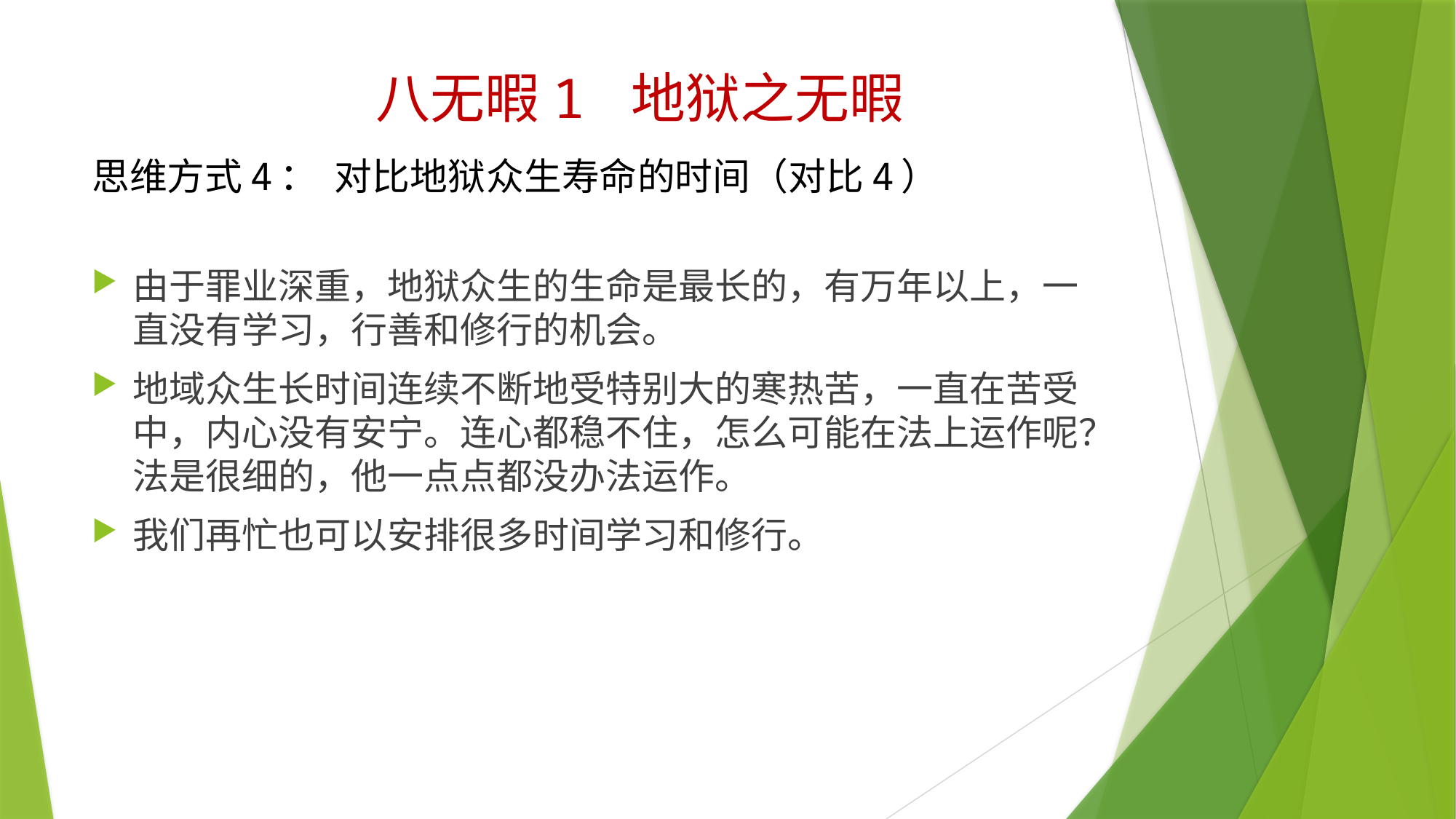

八无暇1 地狱之无暇
# 思维方式4：  对比地狱众生寿命的时间（对比4）
由于罪业深重，地狱众生的生命是最长的，有万年以上，一直没有学习，行善和修行的机会。
地域众生长时间连续不断地受特别大的寒热苦，一直在苦受中，内心没有安宁。连心都稳不住，怎么可能在法上运作呢？法是很细的，他一点点都没办法运作。
我们再忙也可以安排很多时间学习和修行。